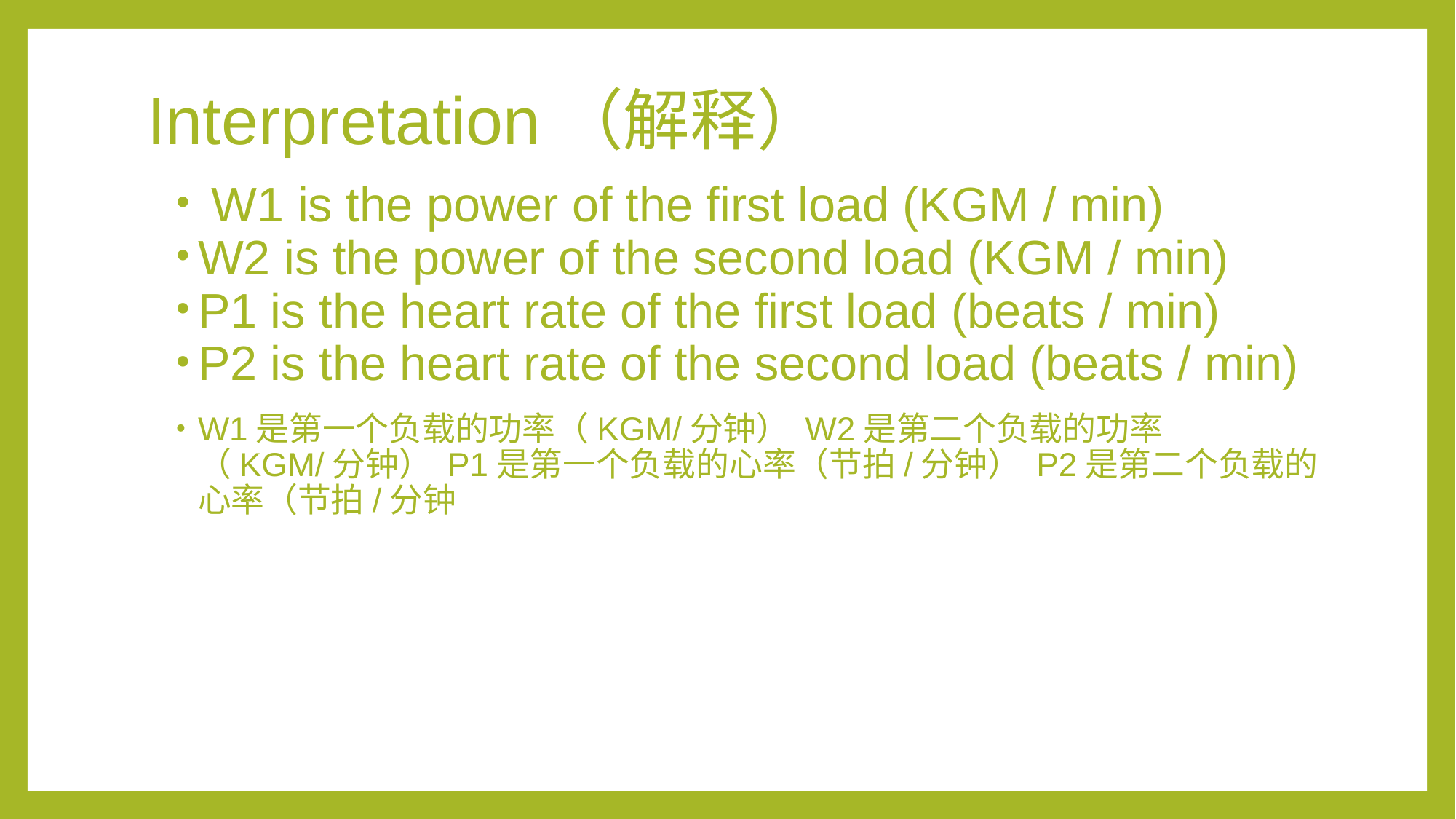

# Interpretation（解释）

 W1 is the power of the first load (KGM / min)
W2 is the power of the second load (KGM / min)
P1 is the heart rate of the first load (beats / min)
P2 is the heart rate of the second load (beats / min)
W1是第一个负载的功率（KGM/分钟） W2是第二个负载的功率（KGM/分钟） P1是第一个负载的心率（节拍/分钟） P2是第二个负载的心率（节拍/分钟